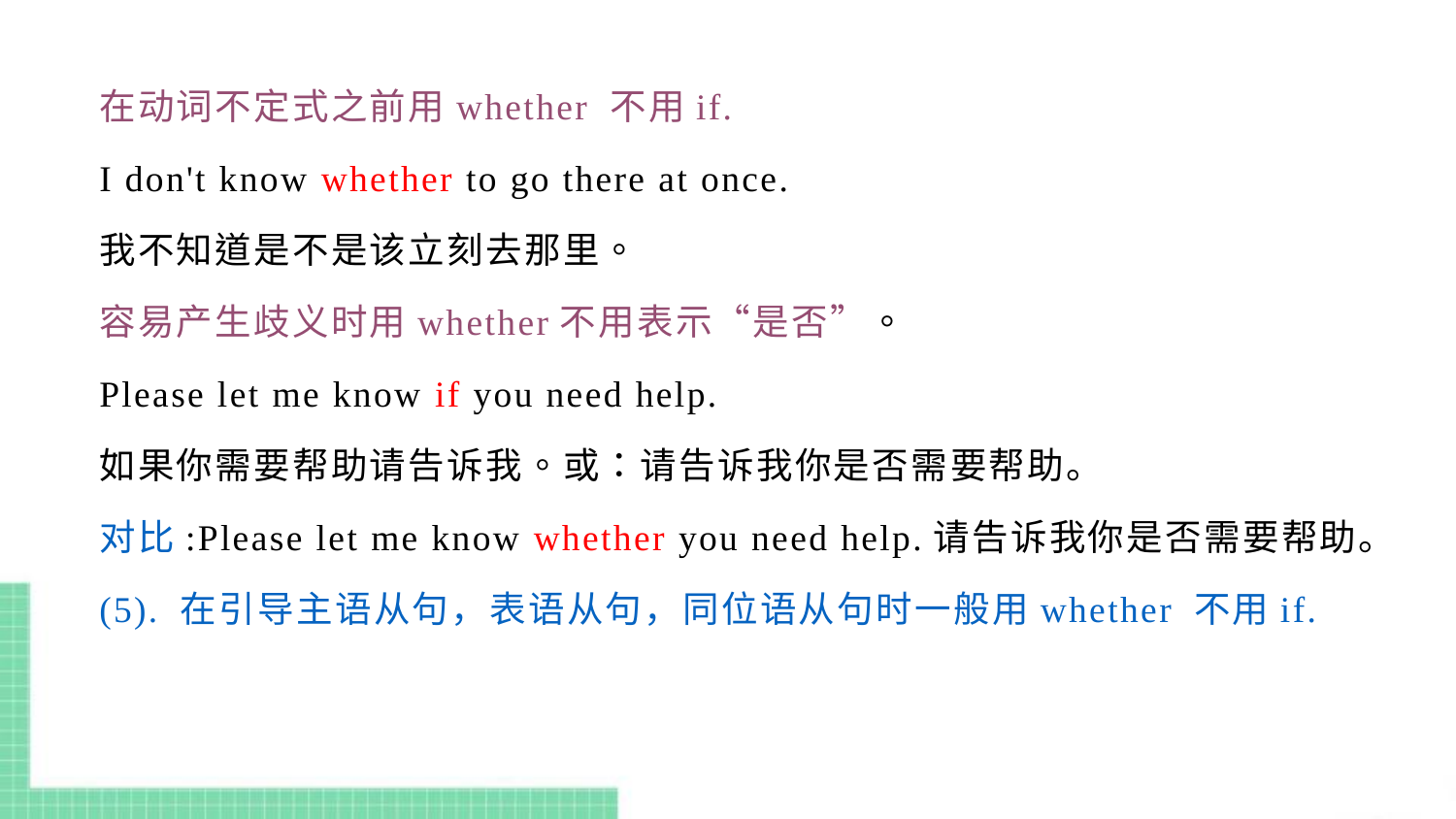

在动词不定式之前用whether 不用if.
I don't know whether to go there at once.
我不知道是不是该立刻去那里。
容易产生歧义时用whether不用表示“是否”。
Please let me know if you need help.
如果你需要帮助请告诉我。或：请告诉我你是否需要帮助。
对比:Please let me know whether you need help.请告诉我你是否需要帮助。
(5). 在引导主语从句，表语从句，同位语从句时一般用whether 不用if.